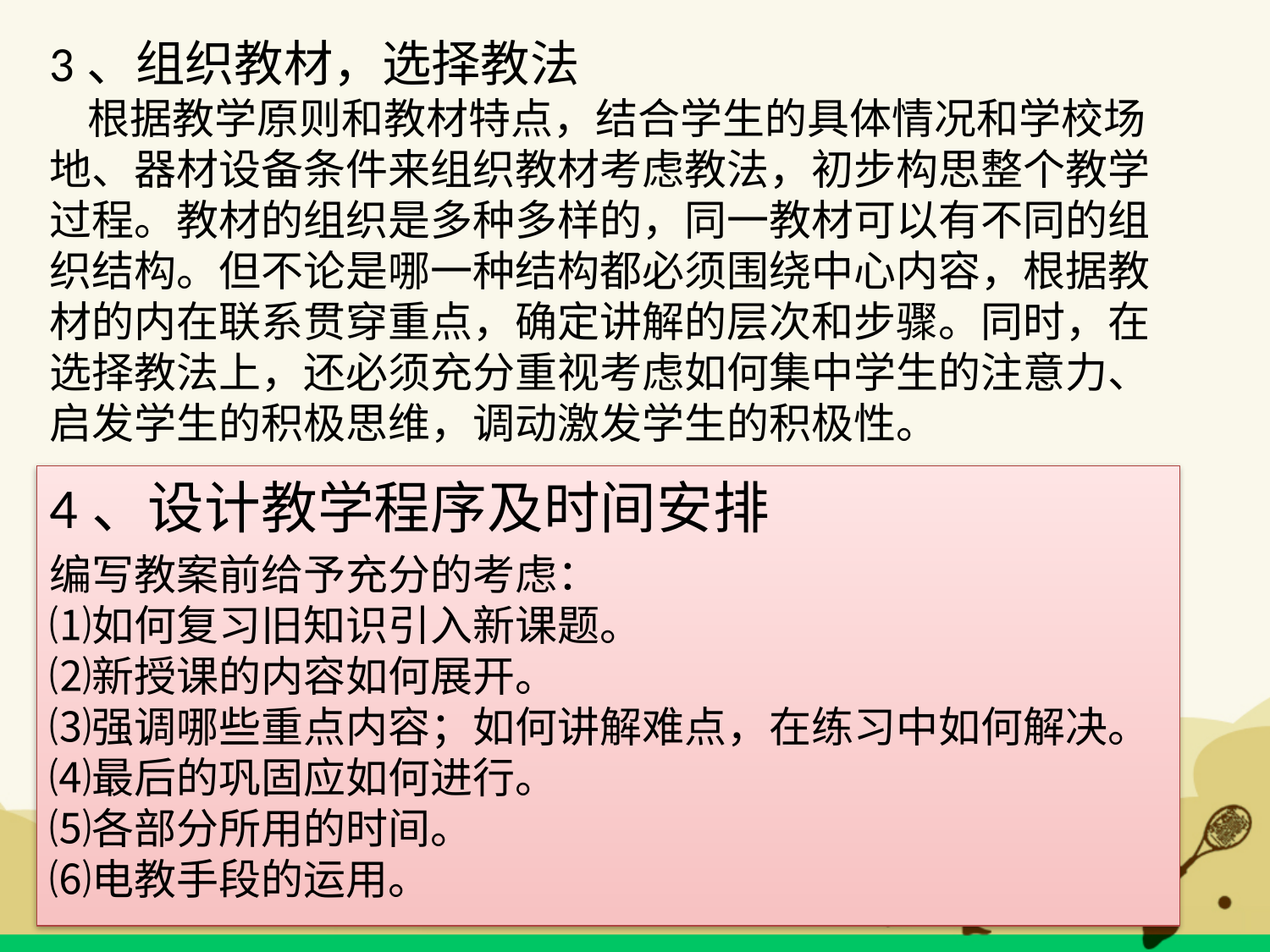

3、组织教材，选择教法
    根据教学原则和教材特点，结合学生的具体情况和学校场地、器材设备条件来组织教材考虑教法，初步构思整个教学过程。教材的组织是多种多样的，同一教材可以有不同的组织结构。但不论是哪一种结构都必须围绕中心内容，根据教材的内在联系贯穿重点，确定讲解的层次和步骤。同时，在选择教法上，还必须充分重视考虑如何集中学生的注意力、启发学生的积极思维，调动激发学生的积极性。
4、设计教学程序及时间安排
编写教案前给予充分的考虑：
⑴如何复习旧知识引入新课题。
⑵新授课的内容如何展开。
⑶强调哪些重点内容；如何讲解难点，在练习中如何解决。
⑷最后的巩固应如何进行。
⑸各部分所用的时间。
⑹电教手段的运用。